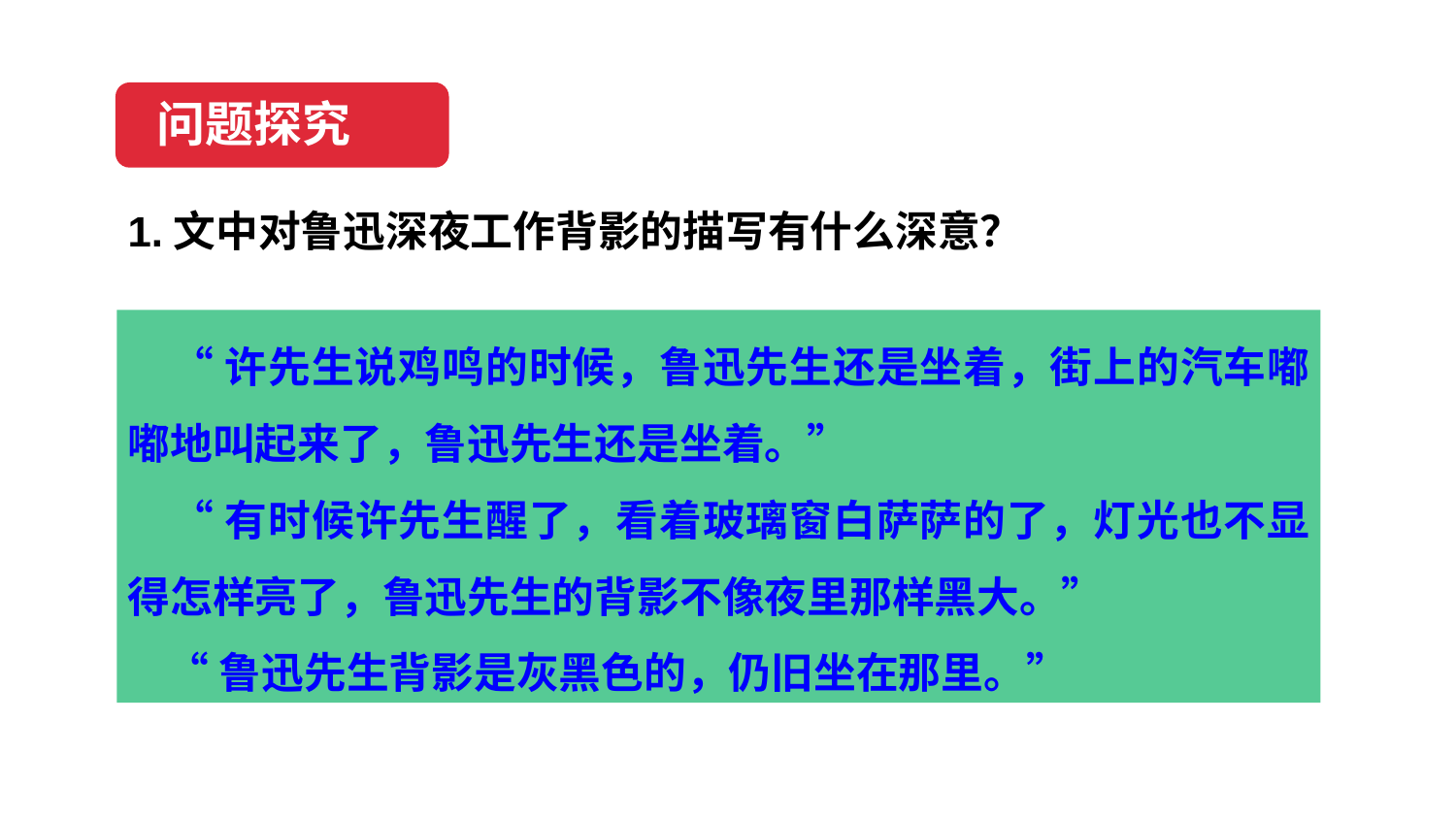

问题探究
1.文中对鲁迅深夜工作背影的描写有什么深意？
    “许先生说鸡鸣的时候，鲁迅先生还是坐着，街上的汽车嘟嘟地叫起来了，鲁迅先生还是坐着。”
    “有时候许先生醒了，看着玻璃窗白萨萨的了，灯光也不显得怎样亮了，鲁迅先生的背影不像夜里那样黑大。”
    “鲁迅先生背影是灰黑色的，仍旧坐在那里。”